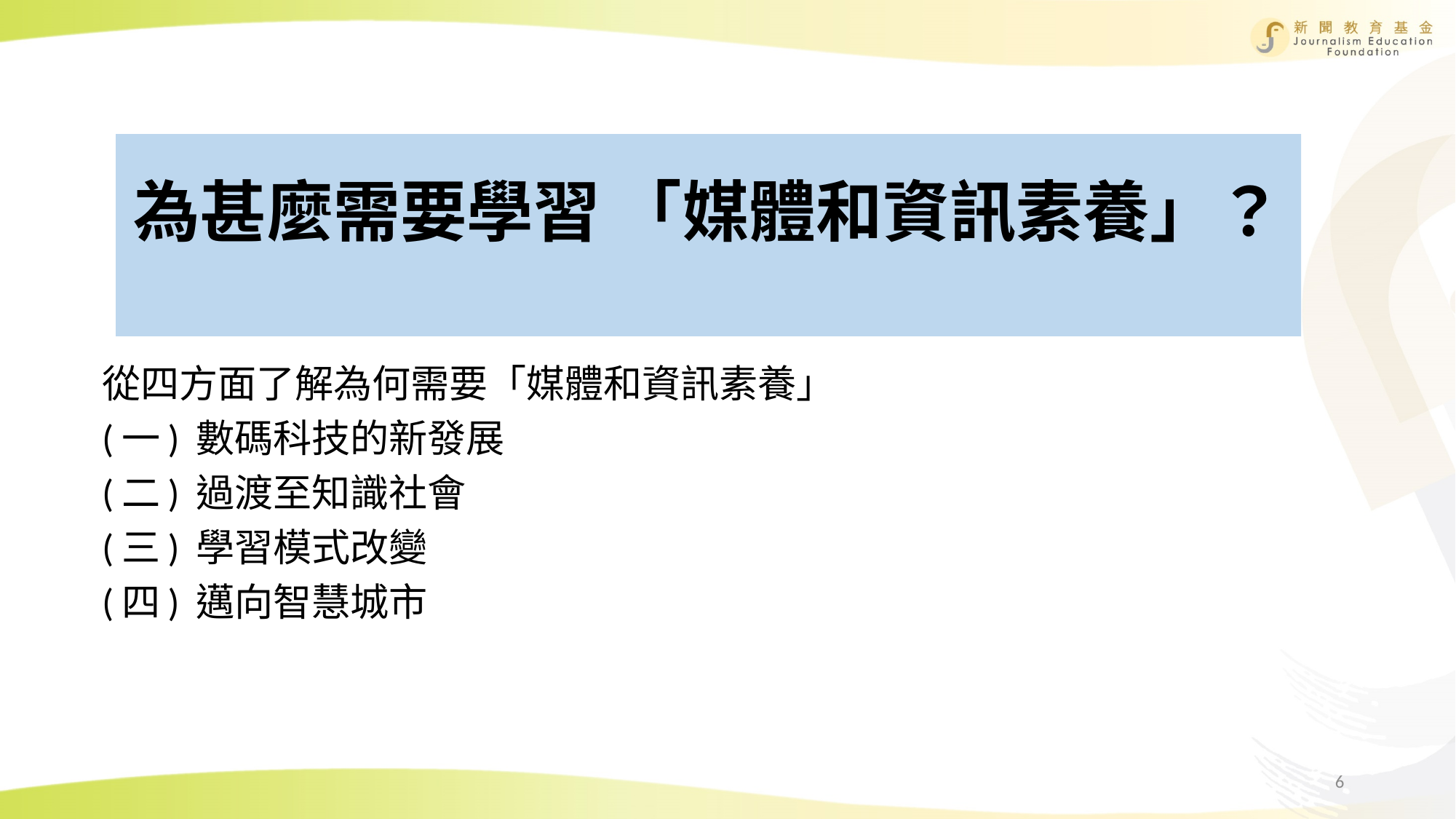

# 為甚麼需要學習 「媒體和資訊素養」？
從四方面了解為何需要「媒體和資訊素養」
(一) 數碼科技的新發展
(二) 過渡至知識社會
(三) 學習模式改變
(四) 邁向智慧城市

6